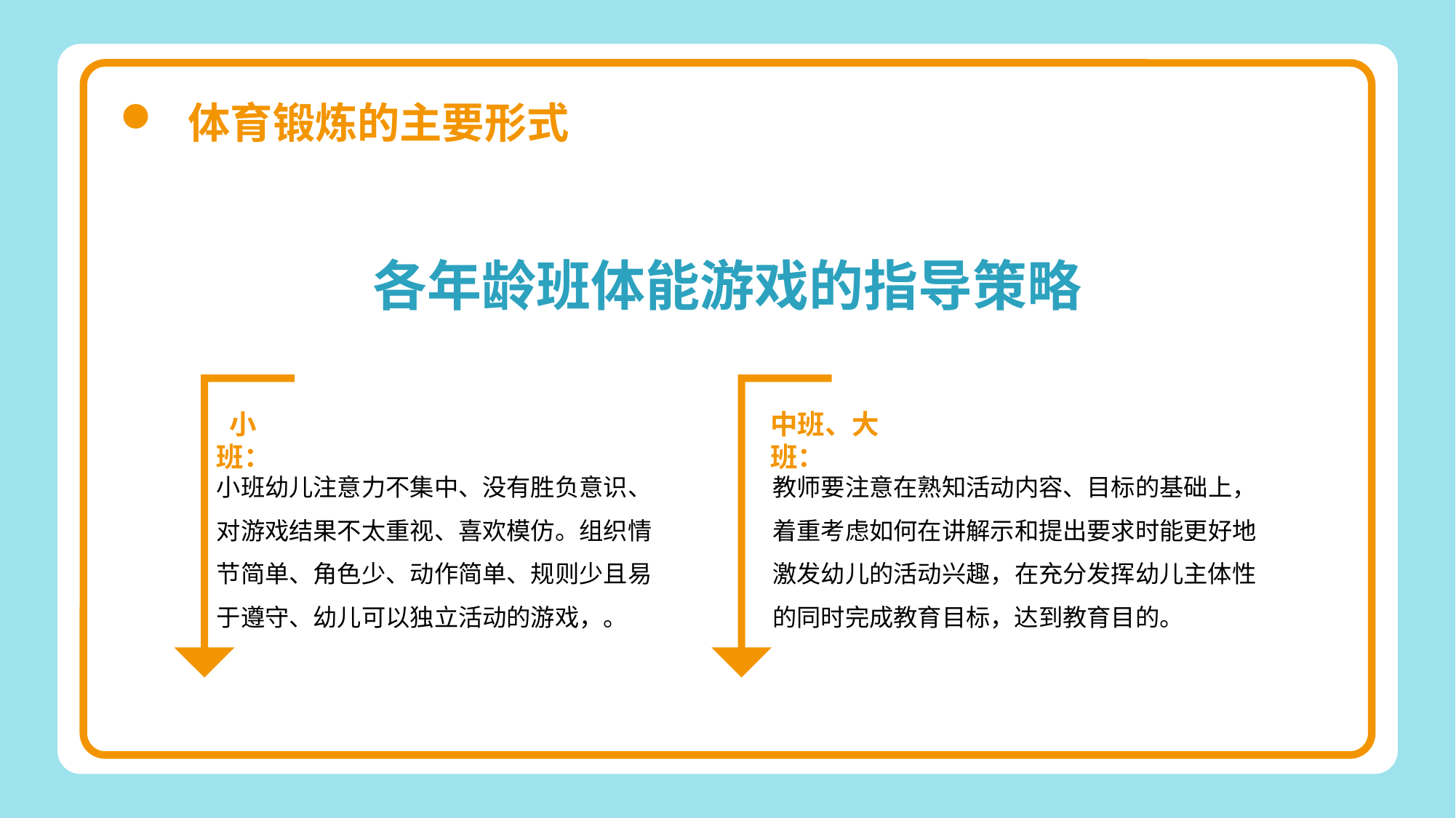

各年龄班体能游戏的指导策略

 小  班：
小班幼儿注意力不集中、没有胜负意识、对游戏结果不太重视、喜欢模仿。组织情节简单、角色少、动作简单、规则少且易于遵守、幼儿可以独立活动的游戏，。
中班、大班：
教师要注意在熟知活动内容、目标的基础上，着重考虑如何在讲解示和提出要求时能更好地
激发幼儿的活动兴趣，在充分发挥幼儿主体性的同时完成教育目标，达到教育目的。